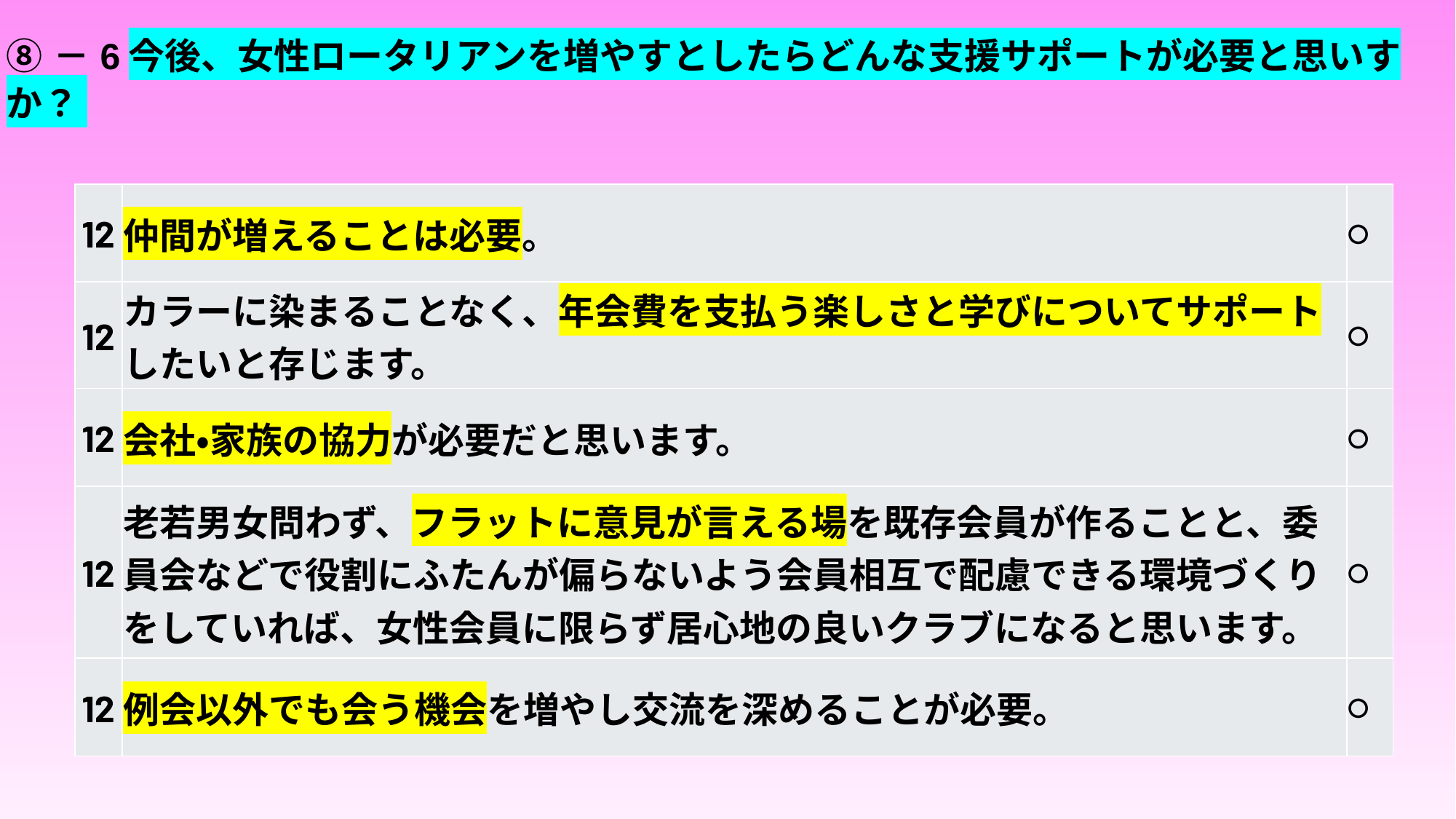

# ⑧－6今後、女性ロータリアンを増やすとしたらどんな支援サポートが必要と思いすか？
| 12 | 仲間が増えることは必要。 | 〇 |
| --- | --- | --- |
| 12 | カラーに染まることなく、年会費を支払う楽しさと学びについてサポートしたいと存じます。 | 〇 |
| 12 | 会社・家族の協力が必要だと思います。 | 〇 |
| 12 | 老若男女問わず、フラットに意見が言える場を既存会員が作ることと、委員会などで役割にふたんが偏らないよう会員相互で配慮できる環境づくりをしていれば、女性会員に限らず居心地の良いクラブになると思います。 | 〇 |
| 12 | 例会以外でも会う機会を増やし交流を深めることが必要。 | 〇 |